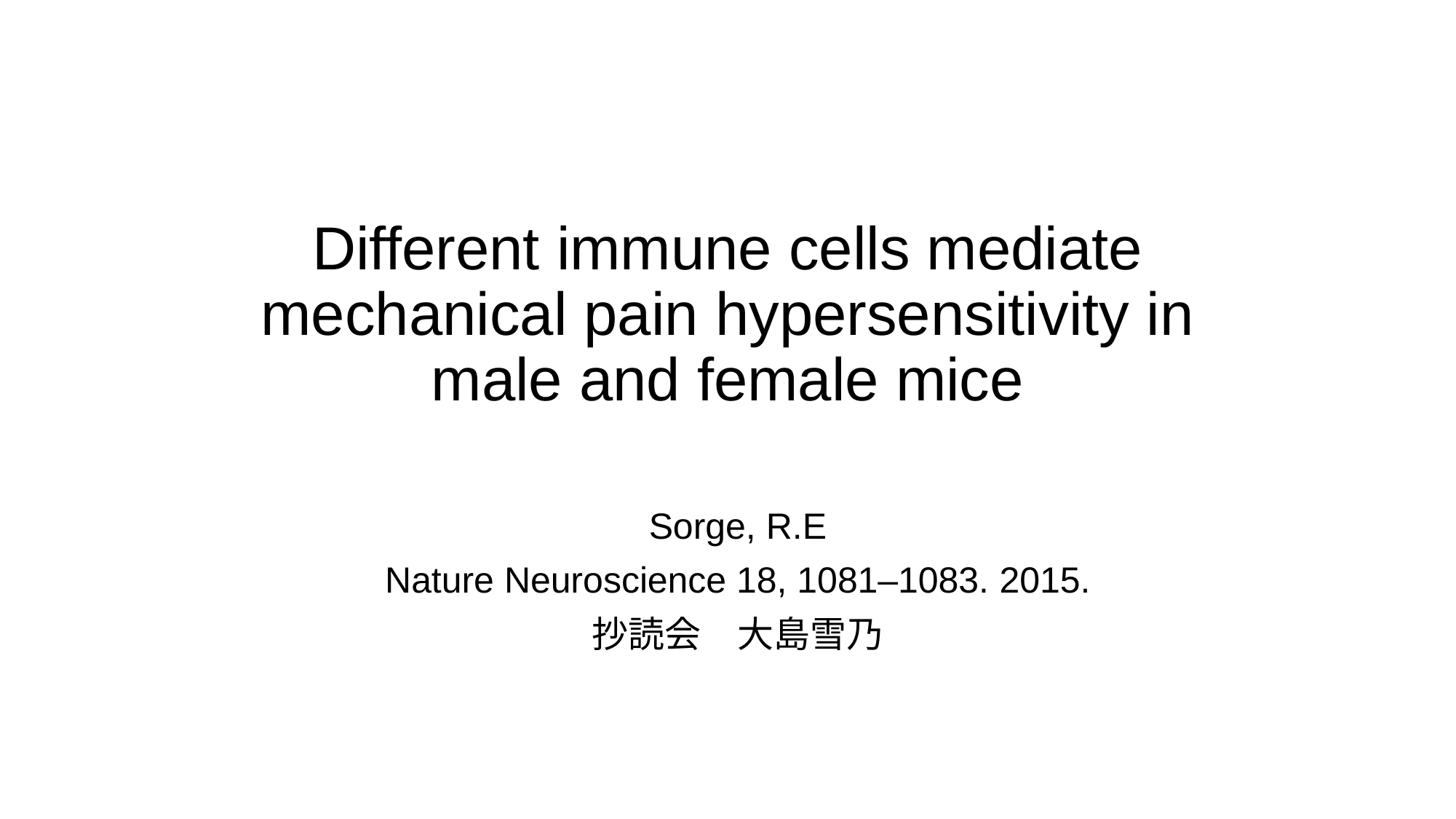

# Different immune cells mediate mechanical pain hypersensitivity in male and female mice
Sorge, R.E
Nature Neuroscience 18, 1081–1083. 2015.
抄読会　大島雪乃